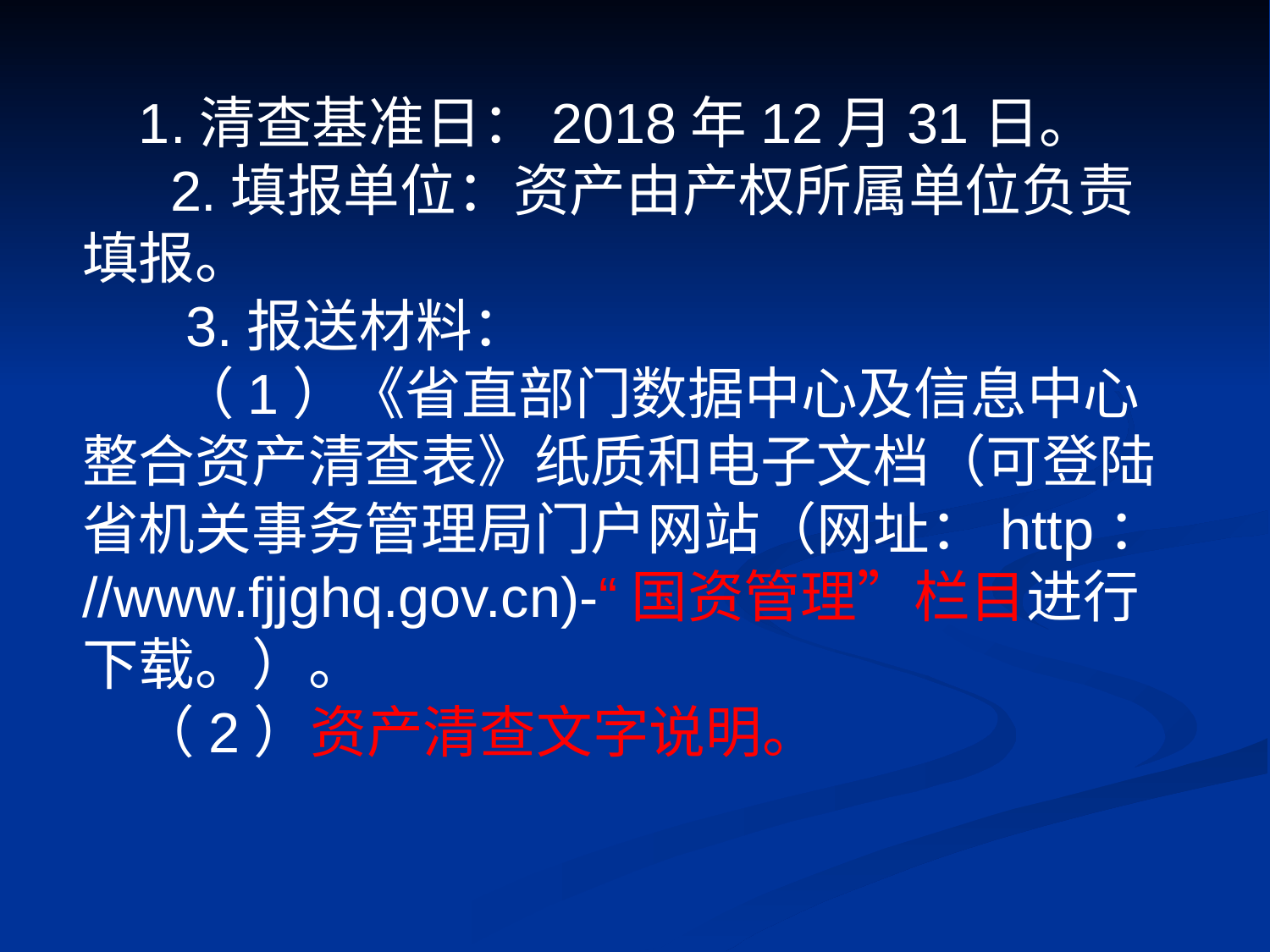

1.清查基准日：2018年12月31日。
  2.填报单位：资产由产权所属单位负责填报。
   3.报送材料：  （1）《省直部门数据中心及信息中心整合资产清查表》纸质和电子文档（可登陆省机关事务管理局门户网站（网址：http：//www.fjjghq.gov.cn)-“国资管理”栏目进行下载。）。
（2）资产清查文字说明。

4